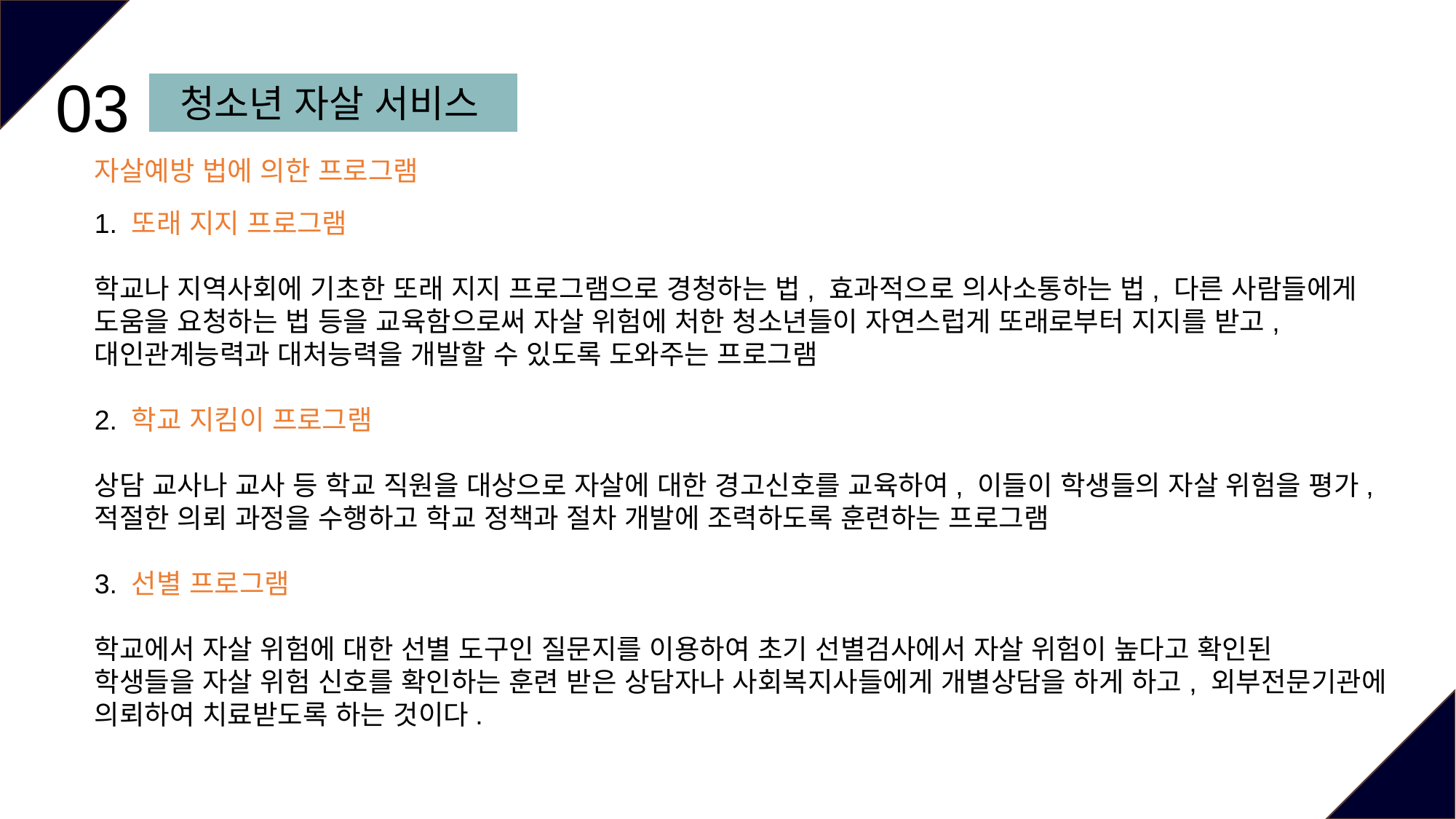

03
청소년 자살 서비스
자살예방 법에 의한 프로그램
1. 또래 지지 프로그램
학교나 지역사회에 기초한 또래 지지 프로그램으로 경청하는 법, 효과적으로 의사소통하는 법, 다른 사람들에게 도움을 요청하는 법 등을 교육함으로써 자살 위험에 처한 청소년들이 자연스럽게 또래로부터 지지를 받고, 대인관계능력과 대처능력을 개발할 수 있도록 도와주는 프로그램

2. 학교 지킴이 프로그램
상담 교사나 교사 등 학교 직원을 대상으로 자살에 대한 경고신호를 교육하여, 이들이 학생들의 자살 위험을 평가, 적절한 의뢰 과정을 수행하고 학교 정책과 절차 개발에 조력하도록 훈련하는 프로그램

3. 선별 프로그램
학교에서 자살 위험에 대한 선별 도구인 질문지를 이용하여 초기 선별검사에서 자살 위험이 높다고 확인된             학생들을 자살 위험 신호를 확인하는 훈련 받은 상담자나 사회복지사들에게 개별상담을 하게 하고, 외부전문기관에 의뢰하여 치료받도록 하는 것이다.